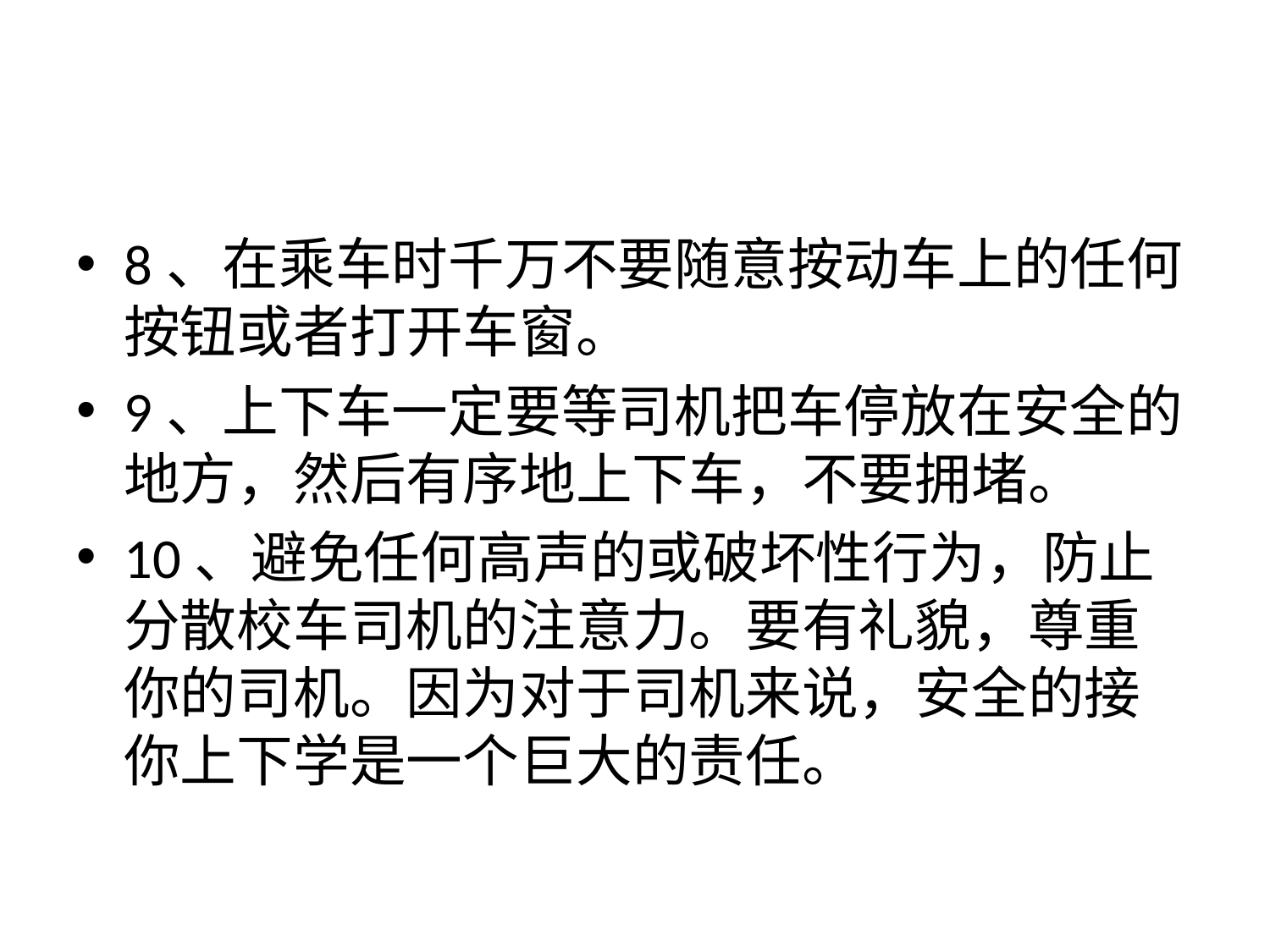

#
8、在乘车时千万不要随意按动车上的任何按钮或者打开车窗。
9、上下车一定要等司机把车停放在安全的地方，然后有序地上下车，不要拥堵。
10、避免任何高声的或破坏性行为，防止分散校车司机的注意力。要有礼貌，尊重你的司机。因为对于司机来说，安全的接你上下学是一个巨大的责任。